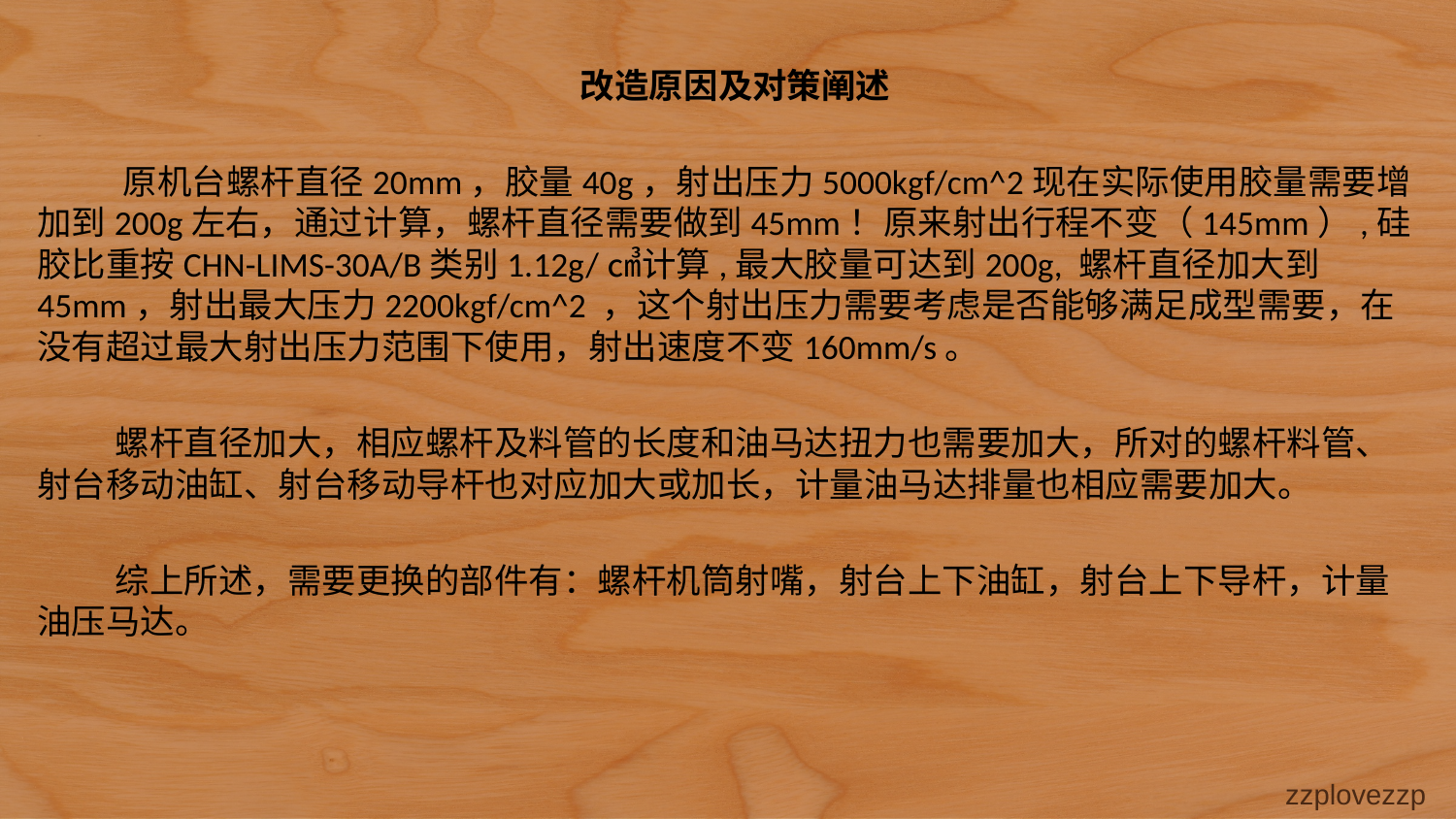

改造原因及对策阐述

          原机台螺杆直径20mm，胶量40g，射出压力5000kgf/cm^2现在实际使用胶量需要增加到200g左右，通过计算，螺杆直径需要做到45mm！原来射出行程不变（145mm）,硅胶比重按CHN-LIMS-30A/B类别1.12g/㎤计算,最大胶量可达到200g, 螺杆直径加大到45mm，射出最大压力2200kgf/cm^2 ，这个射出压力需要考虑是否能够满足成型需要，在没有超过最大射出压力范围下使用，射出速度不变160mm/s。

         螺杆直径加大，相应螺杆及料管的长度和油马达扭力也需要加大，所对的螺杆料管、射台移动油缸、射台移动导杆也对应加大或加长，计量油马达排量也相应需要加大。

         综上所述，需要更换的部件有：螺杆机筒射嘴，射台上下油缸，射台上下导杆，计量油压马达。

#